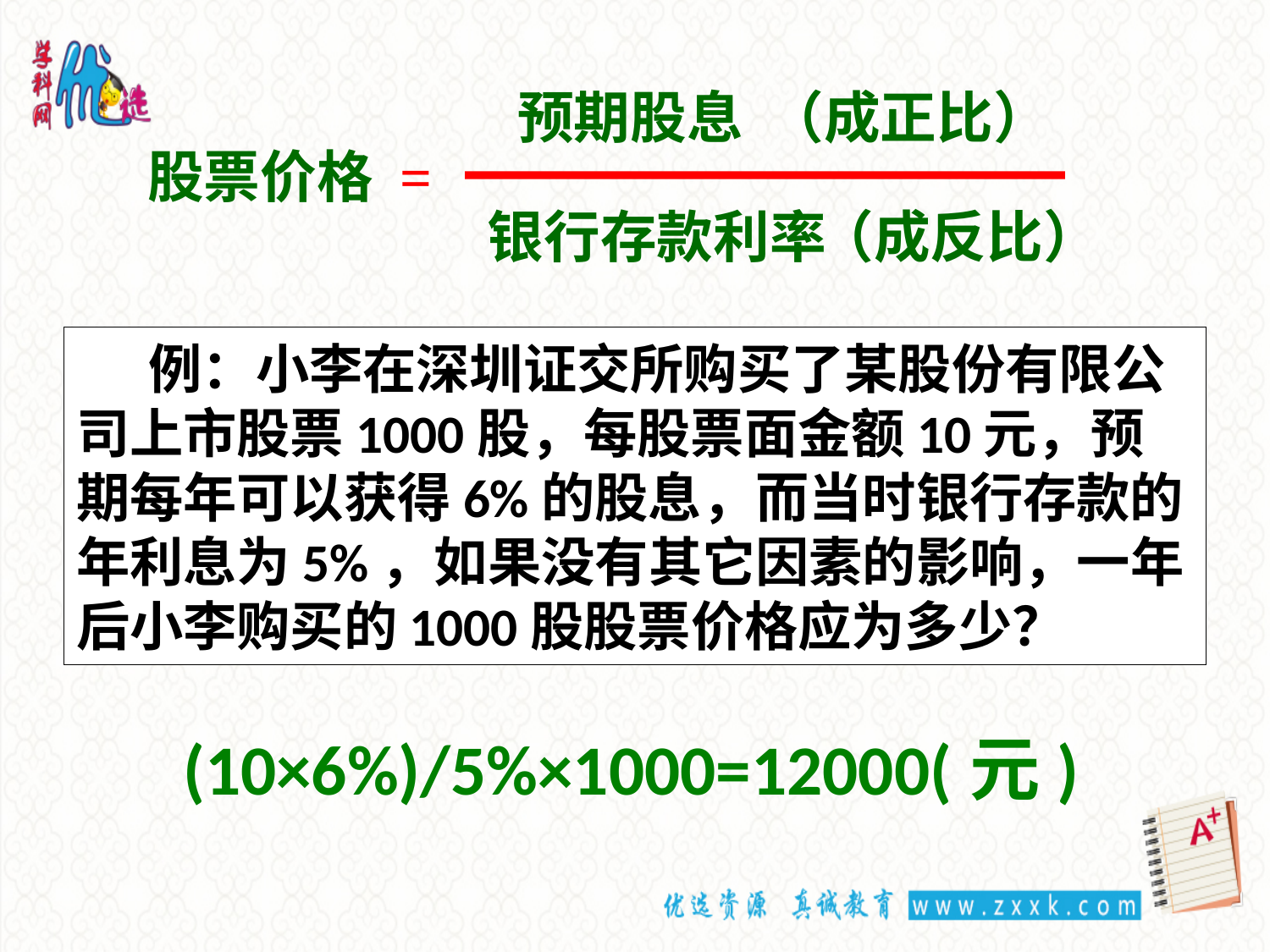

预期股息
（成正比）
股票价格 =

银行存款利率
（成反比）
# 例：小李在深圳证交所购买了某股份有限公司上市股票1000股，每股票面金额10元，预期每年可以获得6%的股息，而当时银行存款的年利息为5%，如果没有其它因素的影响，一年后小李购买的1000股股票价格应为多少？
(10×6%)/5%×1000=12000(元)